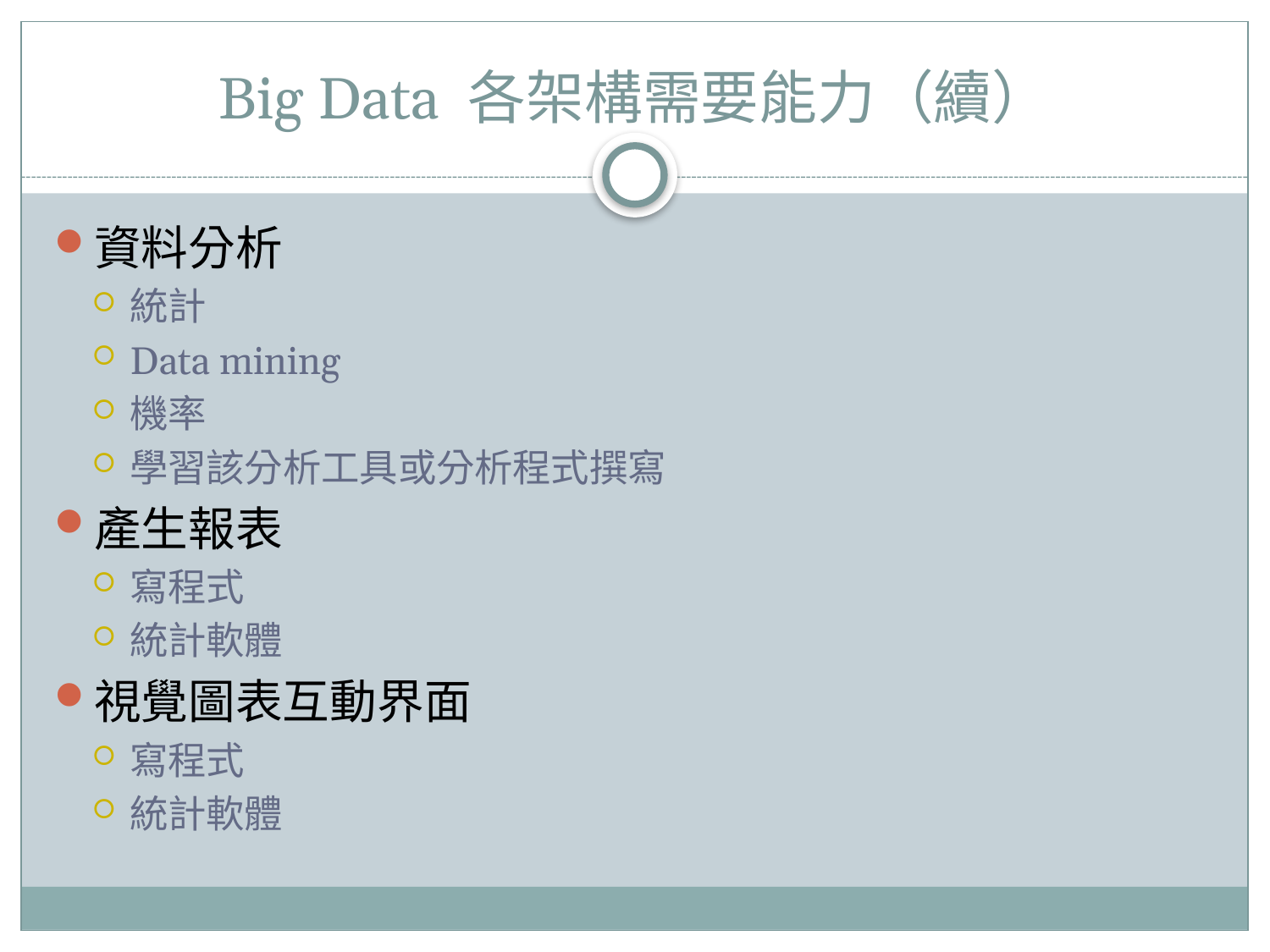

# Big Data 各架構需要能力（續）
資料分析
統計
Data mining
機率
學習該分析工具或分析程式撰寫
產生報表
寫程式
統計軟體
視覺圖表互動界面
寫程式
統計軟體